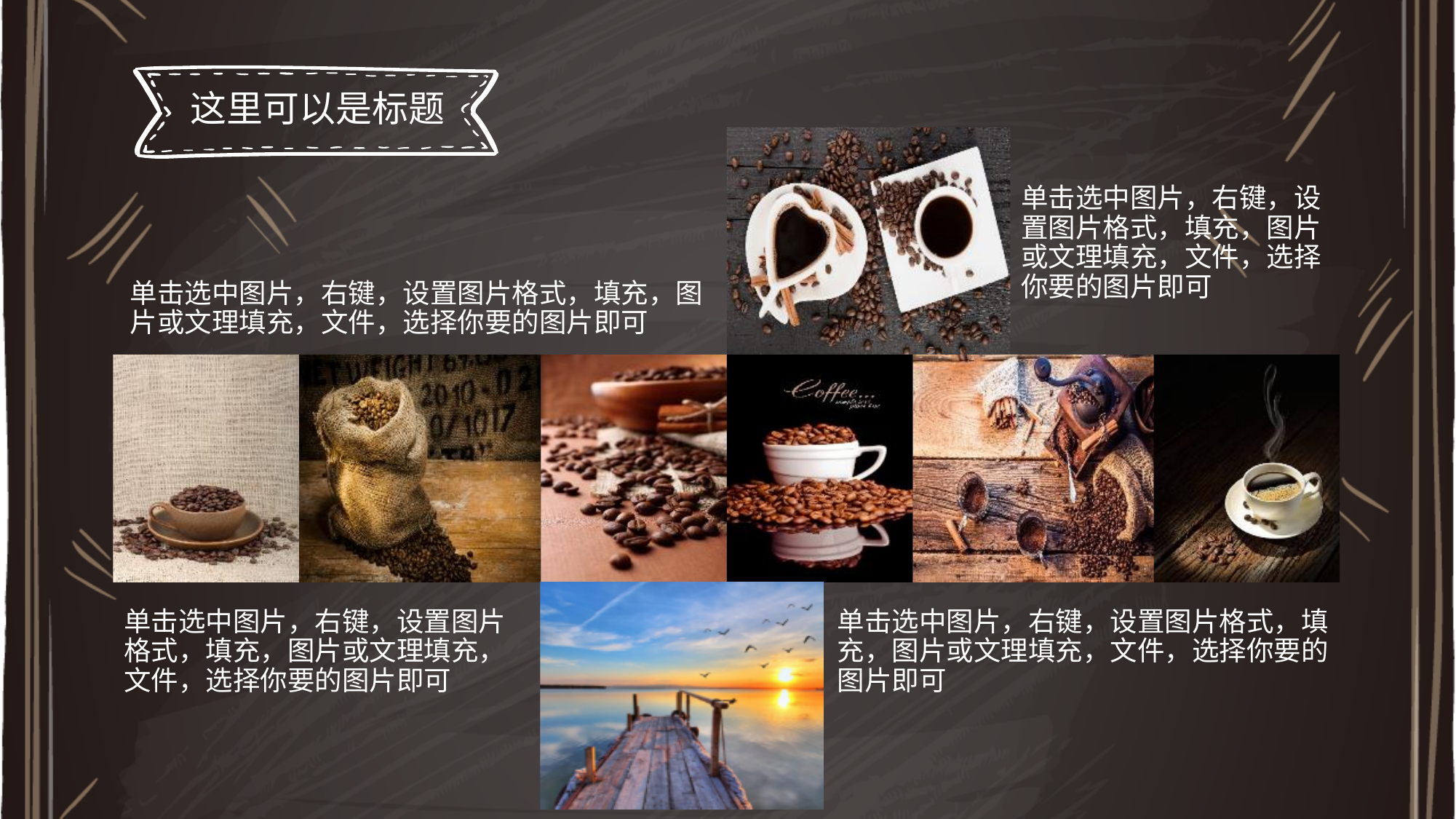

这里可以是标题

单击选中图片，右键，设置图片格式，填充，图片或文理填充，文件，选择你要的图片即可
单击选中图片，右键，设置图片格式，填充，图片或文理填充，文件，选择你要的图片即可

单击选中图片，右键，设置图片格式，填充，图片或文理填充，文件，选择你要的图片即可
单击选中图片，右键，设置图片格式，填充，图片或文理填充，文件，选择你要的图片即可